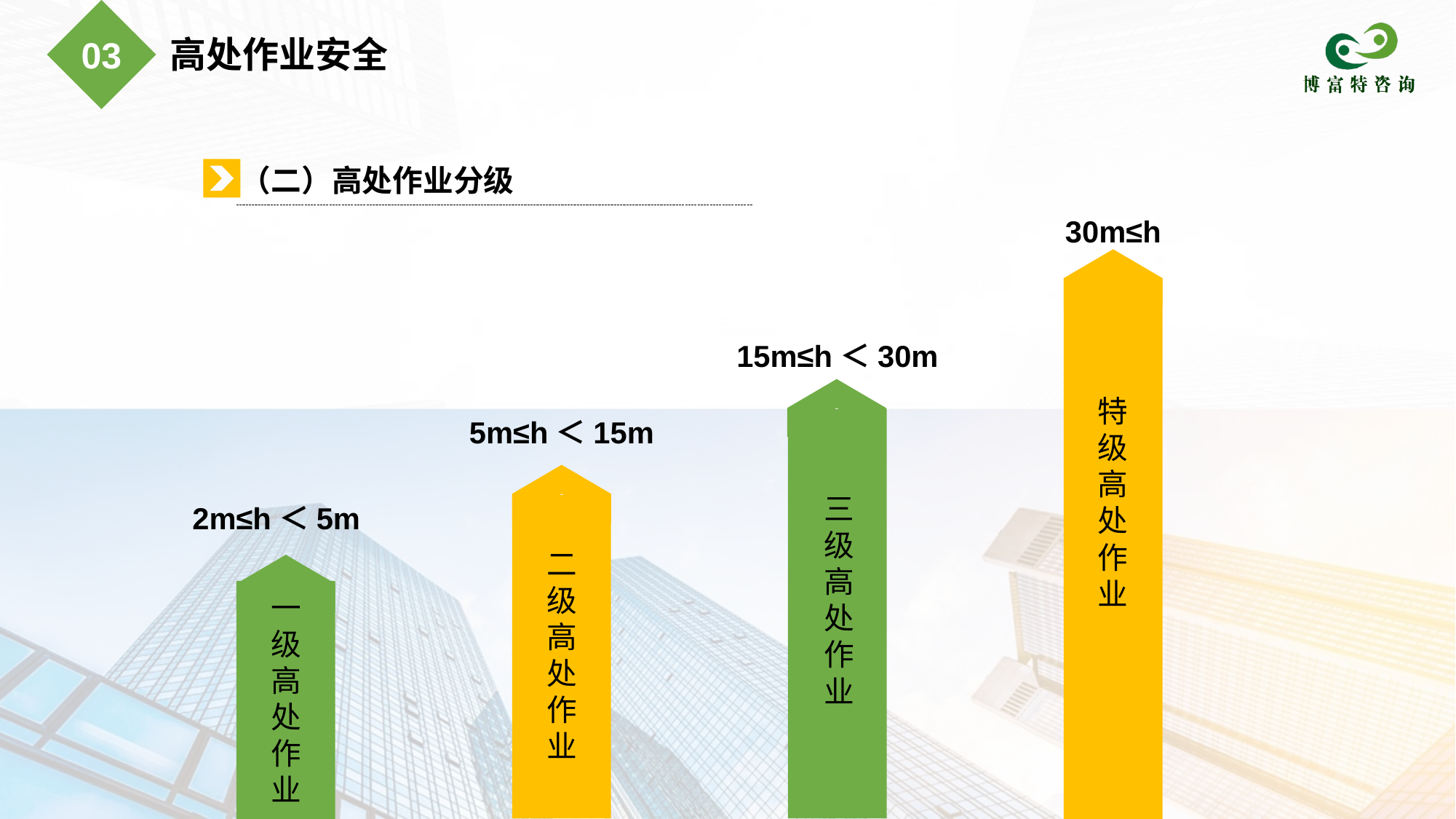

高处作业安全
03
（二）高处作业分级

30m≤h

15m≤h＜30m

特级高处作业
5m≤h＜15m

三级高处作业
2m≤h＜5m

二级高处作业

一级高处作业